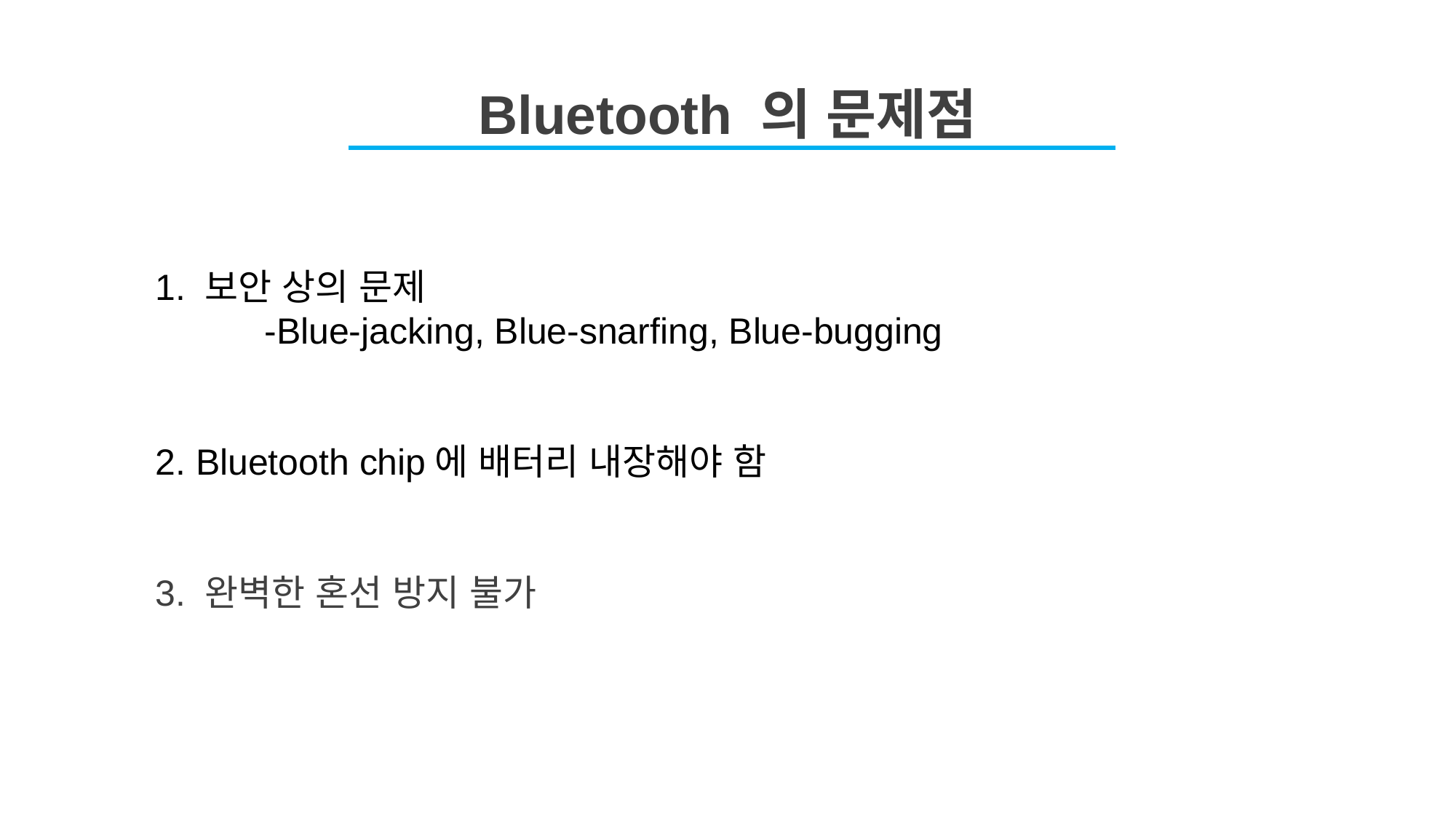

Bluetooth 의 문제점
1. 보안 상의 문제
	-Blue-jacking, Blue-snarfing, Blue-bugging

2. Bluetooth chip에 배터리 내장해야 함

3. 완벽한 혼선 방지 불가